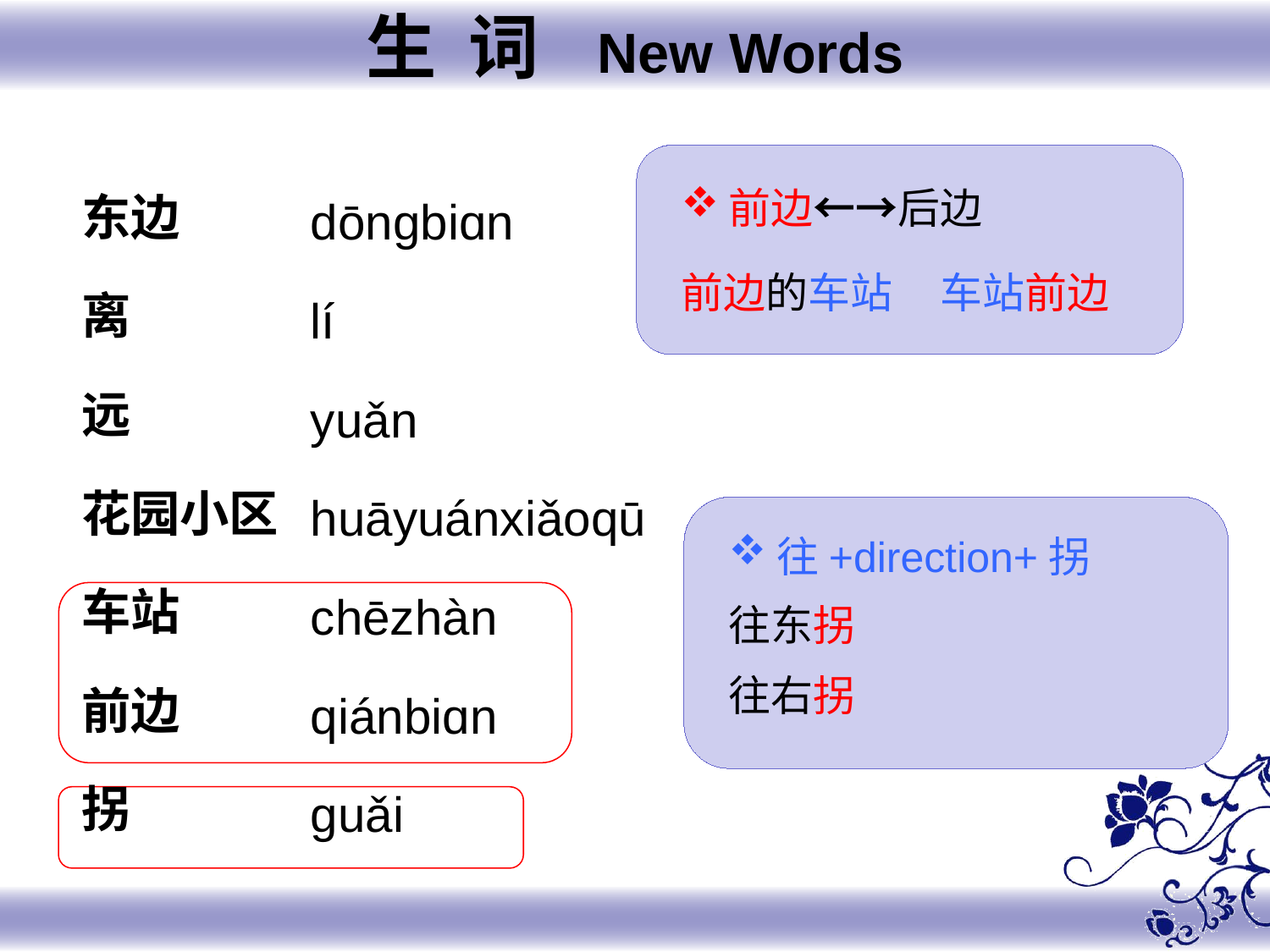

生  词   New Words

前边←→后边
前边的车站     车站前边
东边
离
远
花园小区
车站
前边
拐
dōnɡbiɑn
lí
yuǎn
huāyuánxiǎoqū
chēzhàn
qiánbiɑn
ɡuǎi

往+direction+拐
往东拐
往右拐